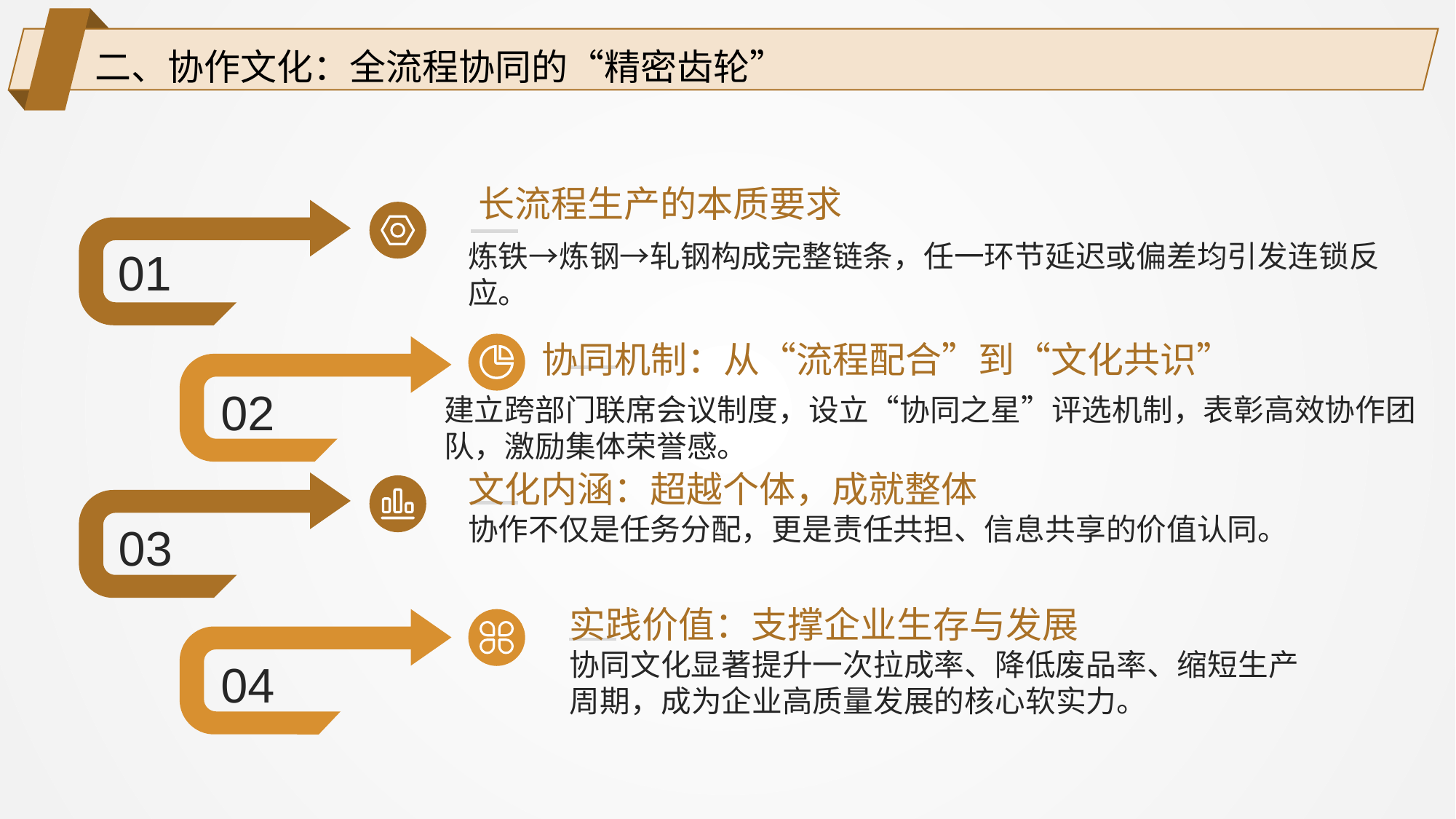

二、协作文化：全流程协同的“精密齿轮”

长流程生产的本质要求

炼铁→炼钢→轧钢构成完整链条，任一环节延迟或偏差均引发连锁反应。

01

协同机制：从“流程配合”到“文化共识”

02
建立跨部门联席会议制度，设立“协同之星”评选机制，表彰高效协作团队，激励集体荣誉感。

文化内涵：超越个体，成就整体

协作不仅是任务分配，更是责任共担、信息共享的价值认同。

03

实践价值：支撑企业生存与发展

协同文化显著提升一次拉成率、降低废品率、缩短生产周期，成为企业高质量发展的核心软实力。
04